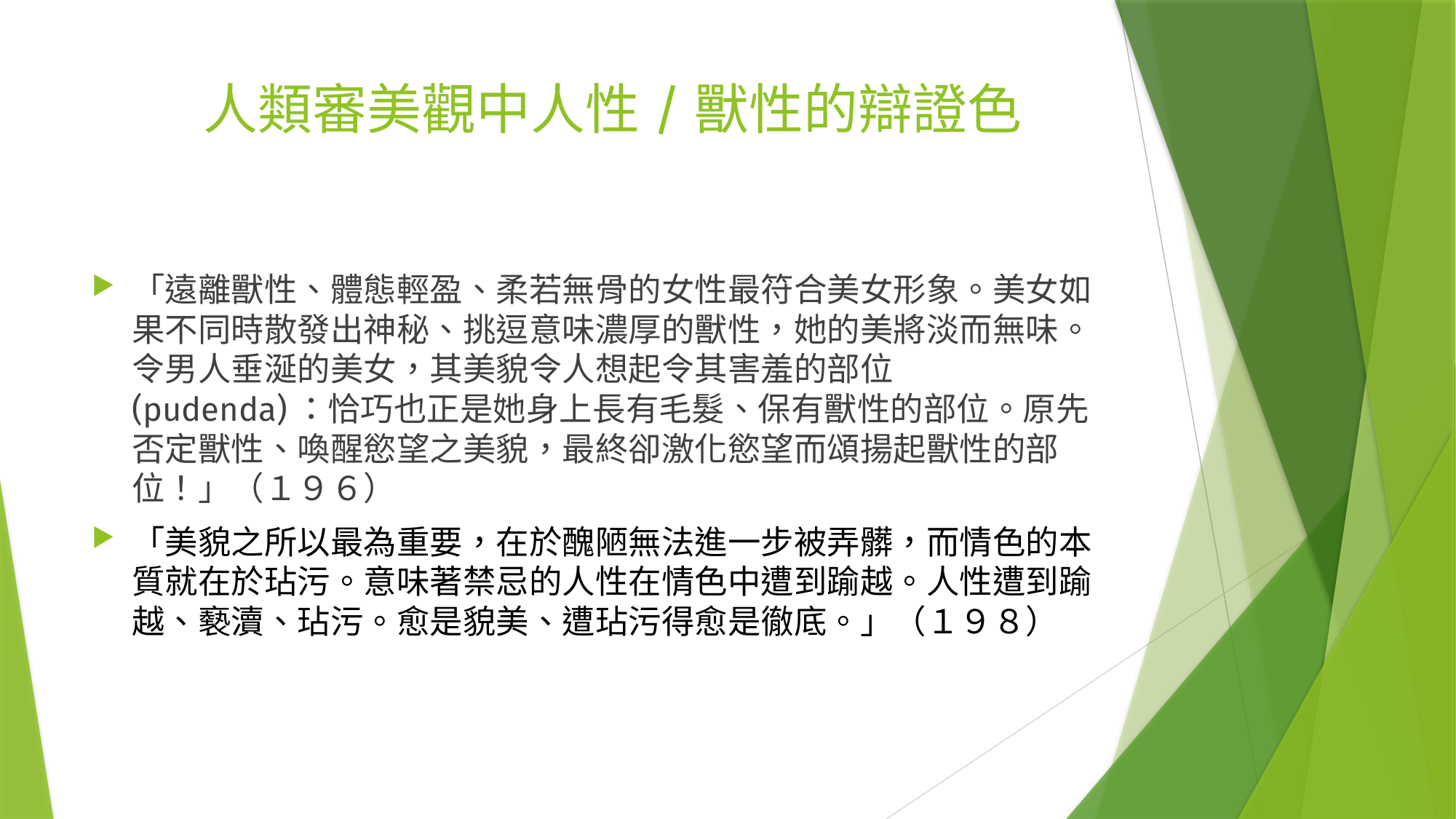

# 人類審美觀中人性/獸性的辯證色

「遠離獸性、體態輕盈、柔若無骨的女性最符合美女形象。美女如果不同時散發出神秘、挑逗意味濃厚的獸性，她的美將淡而無味。令男人垂涎的美女，其美貌令人想起令其害羞的部位(pudenda)：恰巧也正是她身上長有毛髮、保有獸性的部位。原先否定獸性、喚醒慾望之美貌，最終卻激化慾望而頌揚起獸性的部位！」（１９６）
「美貌之所以最為重要，在於醜陋無法進一步被弄髒，而情色的本質就在於玷污。意味著禁忌的人性在情色中遭到踰越。人性遭到踰越、褻瀆、玷污。愈是貌美、遭玷污得愈是徹底。」（１９８）